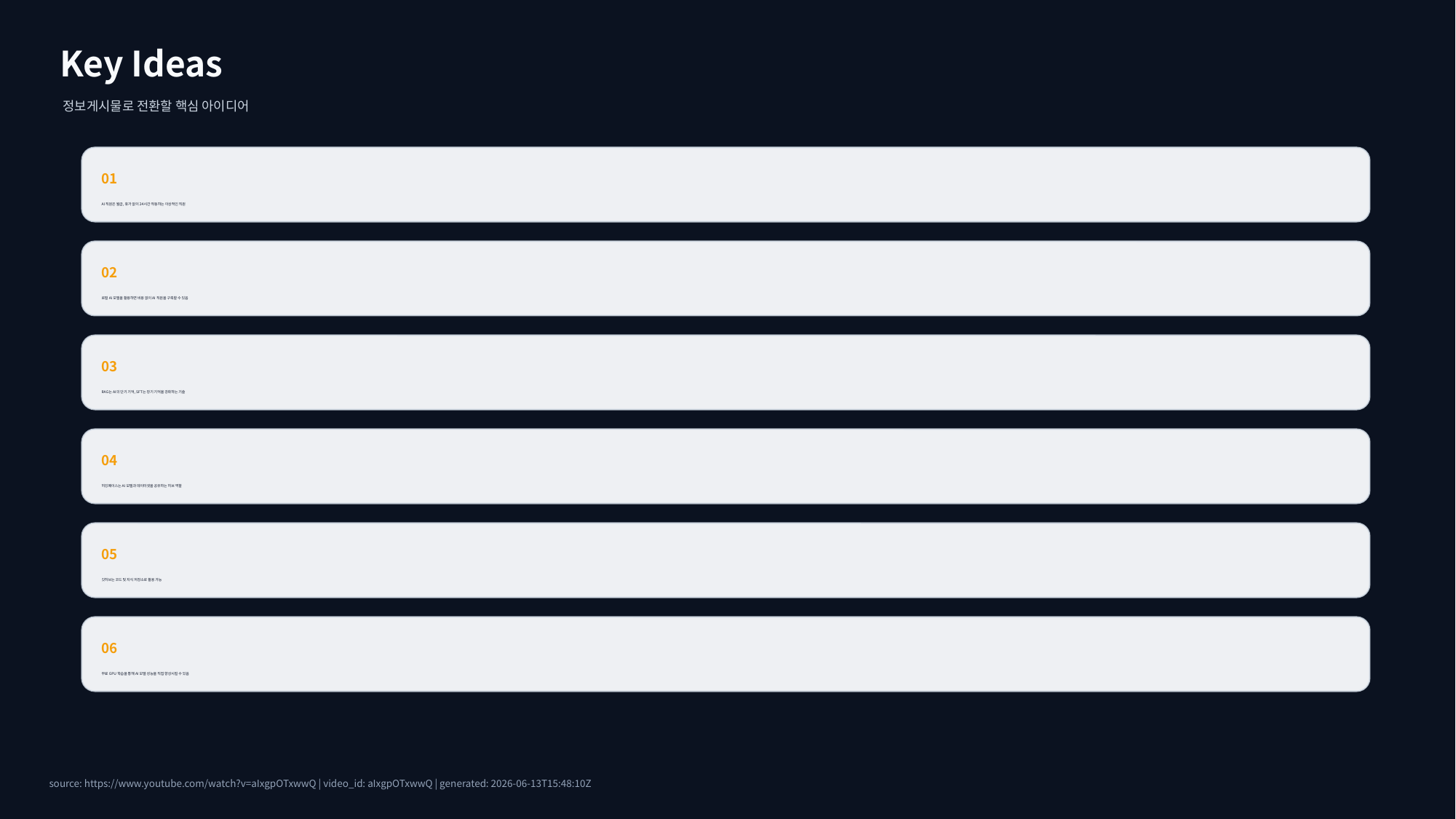

Key Ideas
정보게시물로 전환할 핵심 아이디어

01
AI 직원은 월급, 휴가 없이 24시간 작동하는 이상적인 직원

02
로컬 AI 모델을 활용하면 비용 없이 AI 직원을 구축할 수 있음

03
RAG는 AI의 단기 기억, SFT는 장기 기억을 강화하는 기술

04
허깅페이스는 AI 모델과 데이터셋을 공유하는 허브 역할

05
깃허브는 코드 및 지식 저장소로 활용 가능

06
무료 GPU 학습을 통해 AI 모델 성능을 직접 향상시킬 수 있음
source: https://www.youtube.com/watch?v=aIxgpOTxwwQ | video_id: aIxgpOTxwwQ | generated: 2026-06-13T15:48:10Z